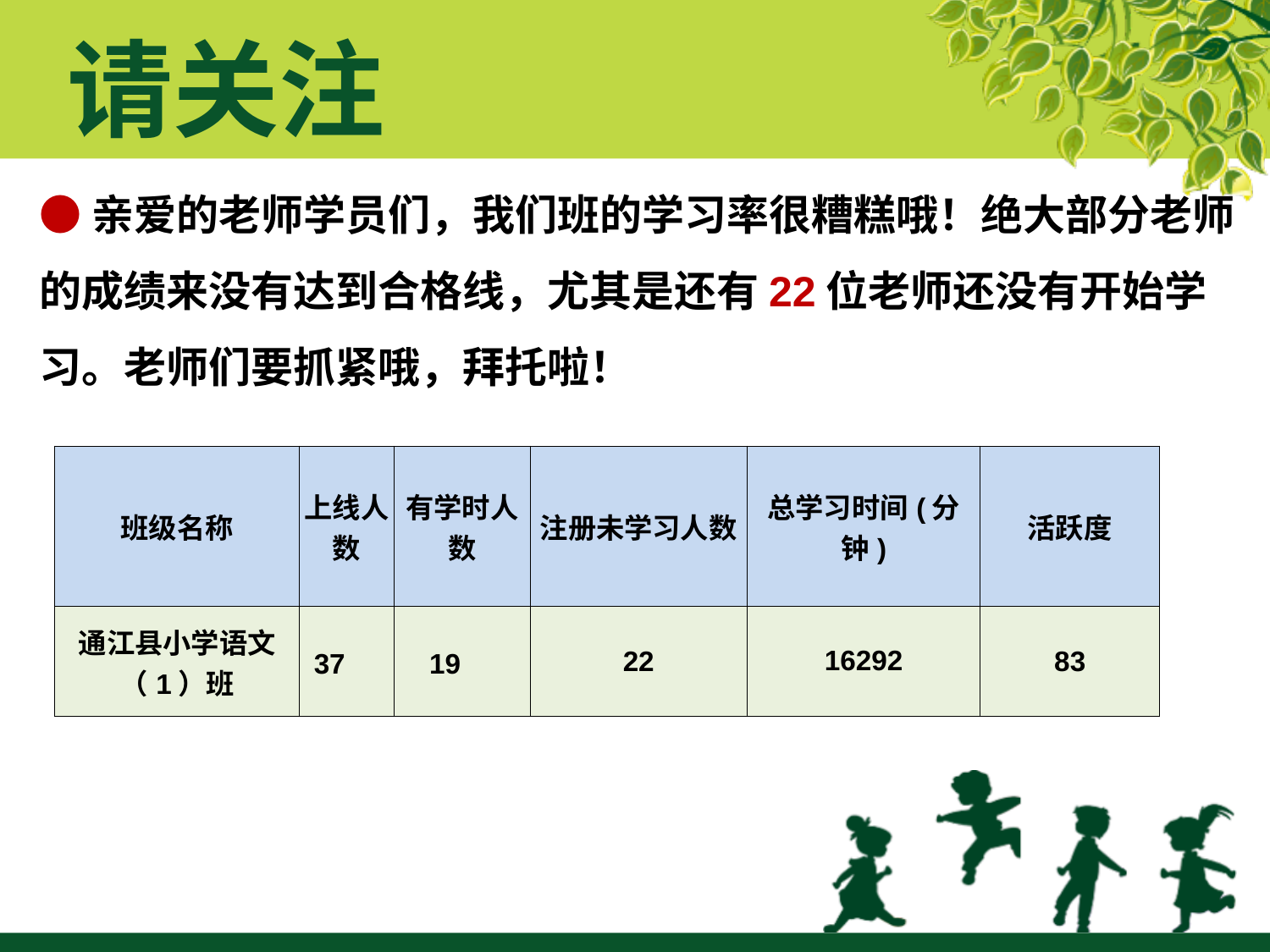

# 请关注
●亲爱的老师学员们，我们班的学习率很糟糕哦！绝大部分老师的成绩来没有达到合格线，尤其是还有22位老师还没有开始学习。老师们要抓紧哦，拜托啦！
| 班级名称 | 上线人数 | 有学时人数 | 注册未学习人数 | 总学习时间(分钟) | 活跃度 |
| --- | --- | --- | --- | --- | --- |
| 通江县小学语文（1）班 | 37 | 19 | 22 | 16292 | 83 |